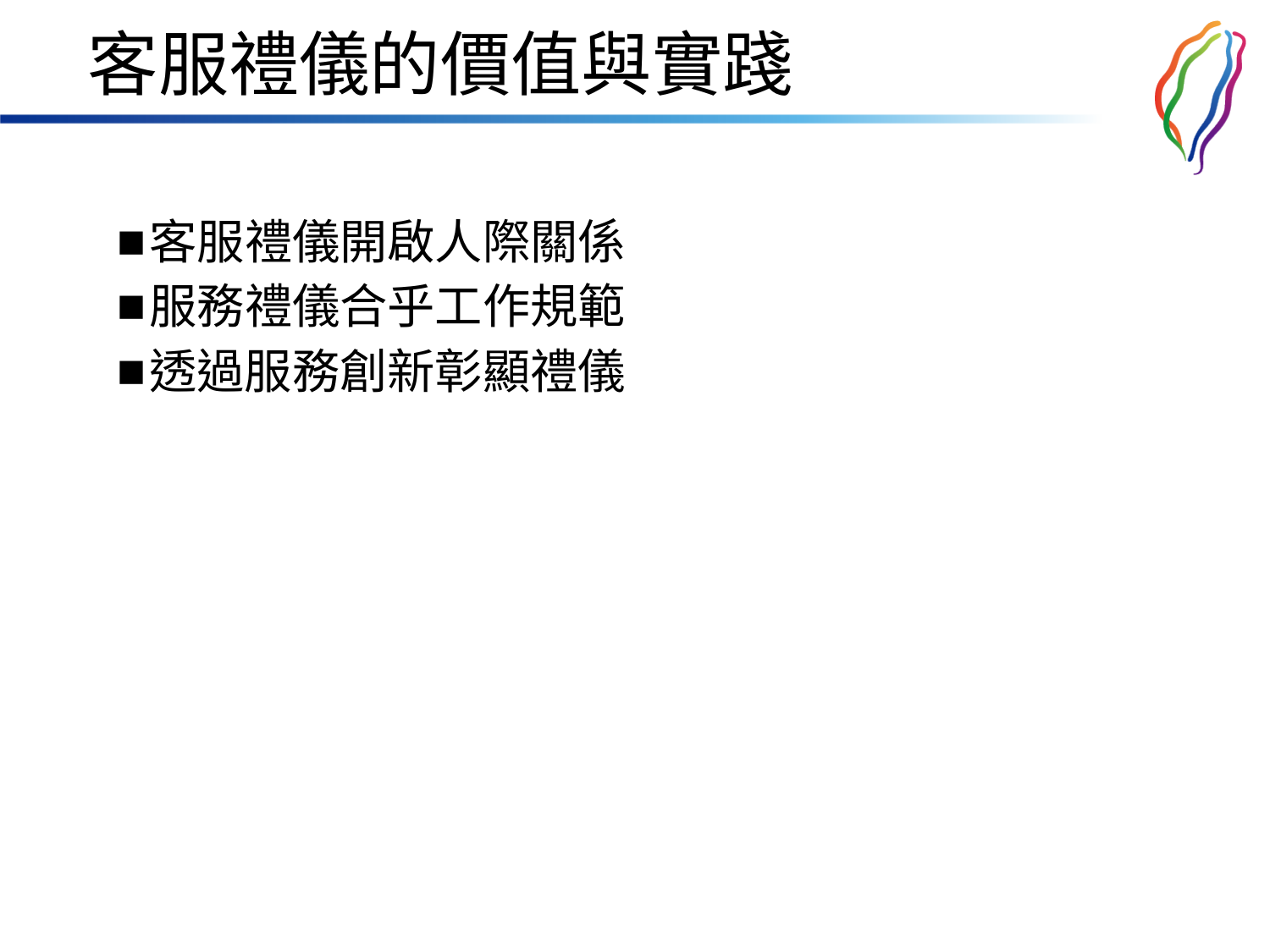

# 客服禮儀的價值與實踐
客服禮儀開啟人際關係
服務禮儀合乎工作規範
透過服務創新彰顯禮儀